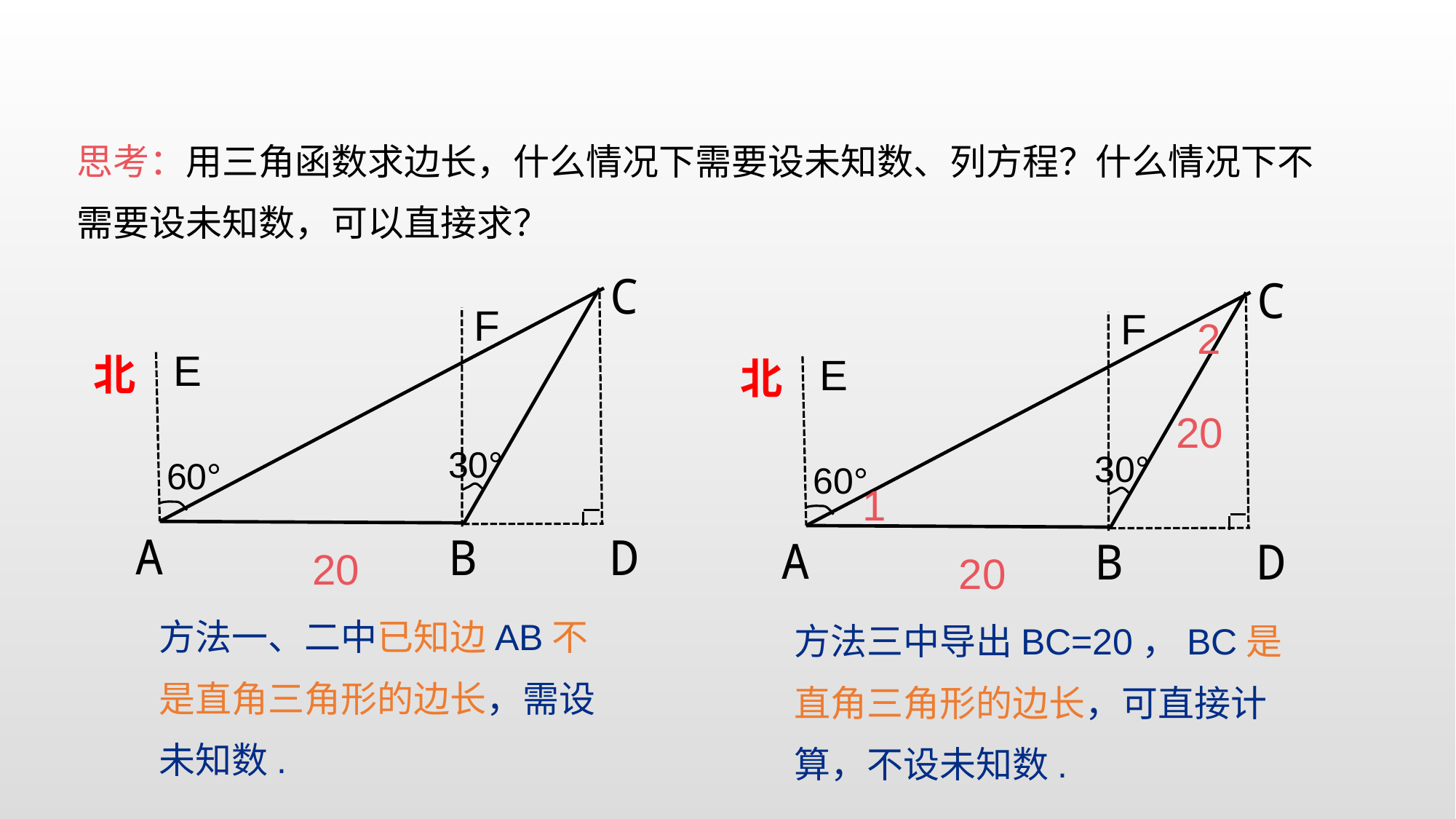

思考：用三角函数求边长，什么情况下需要设未知数、列方程？什么情况下不需要设未知数，可以直接求？
C
北
30°
60°
A
B

D
F
E
20
C
北
30°
60°
A
B

D
F
E
20
2
20
1
方法一、二中已知边AB不是直角三角形的边长，需设未知数.
方法三中导出BC=20，BC是直角三角形的边长，可直接计算，不设未知数.